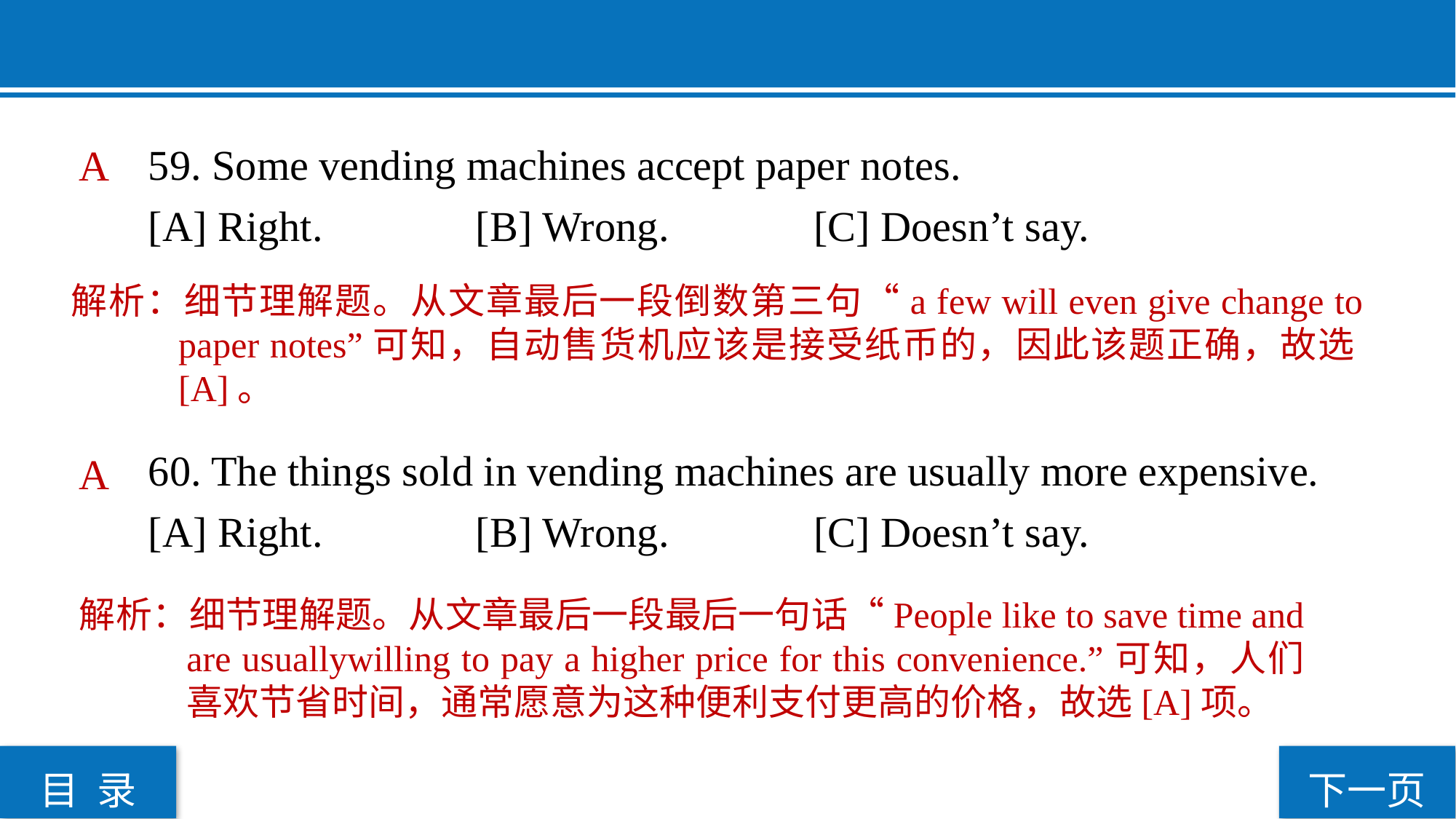

59. Some vending machines accept paper notes.
[A] Right. 		[B] Wrong.		 [C] Doesn’t say.

60. The things sold in vending machines are usually more expensive.
[A] Right. 		[B] Wrong.		 [C] Doesn’t say.
 A
解析：细节理解题。从文章最后一段倒数第三句“a few will even give change to paper notes”可知，自动售货机应该是接受纸币的，因此该题正确，故选[A]。
 A

解析：细节理解题。从文章最后一段最后一句话“People like to save time and are usuallywilling to pay a higher price for this convenience.”可知，人们喜欢节省时间，通常愿意为这种便利支付更高的价格，故选[A]项。